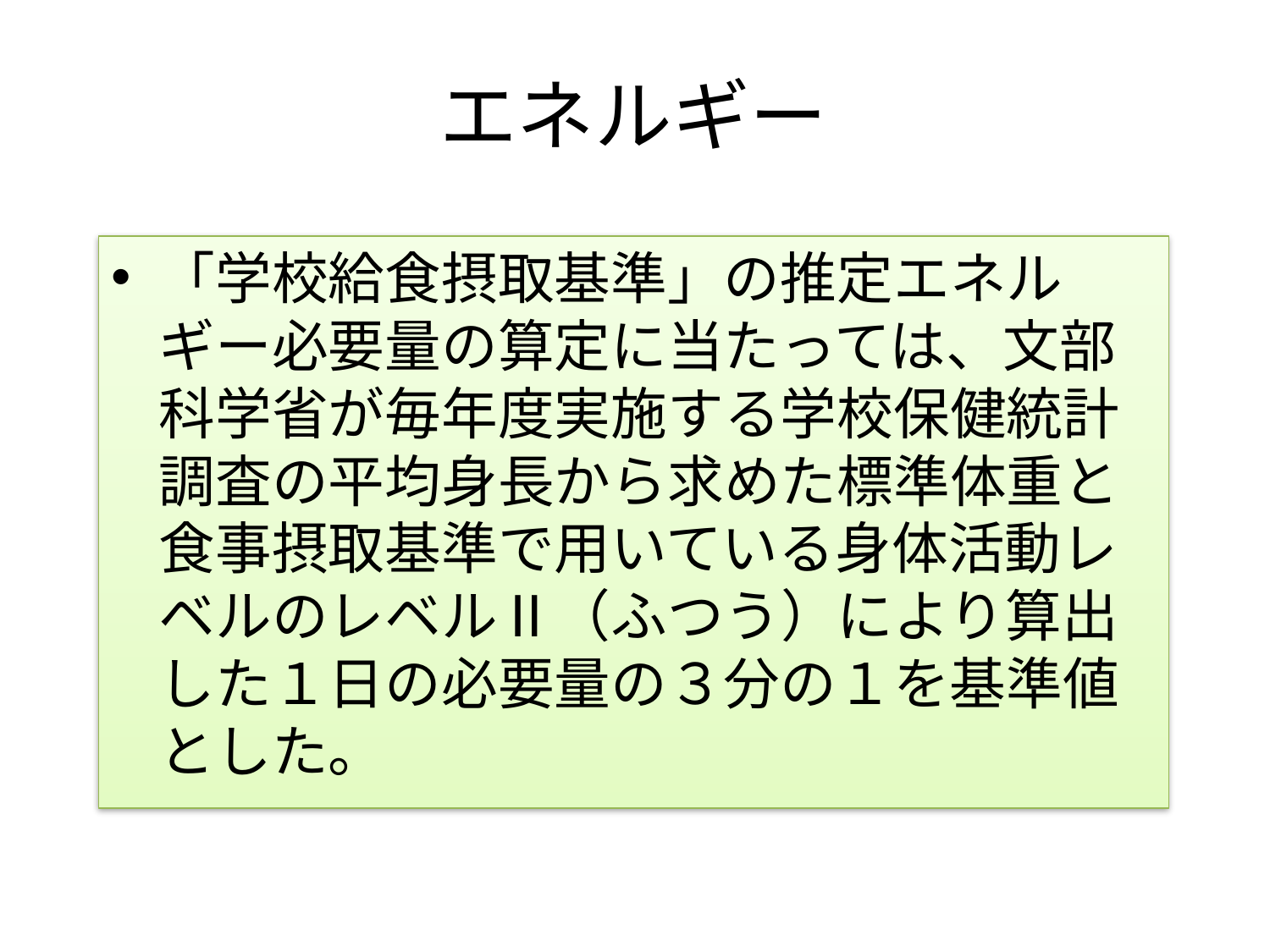

# エネルギー
「学校給食摂取基準」の推定エネルギー必要量の算定に当たっては、文部科学省が毎年度実施する学校保健統計調査の平均身長から求めた標準体重と食事摂取基準で用いている身体活動レベルのレベルⅡ（ふつう）により算出した１日の必要量の３分の１を基準値とした。